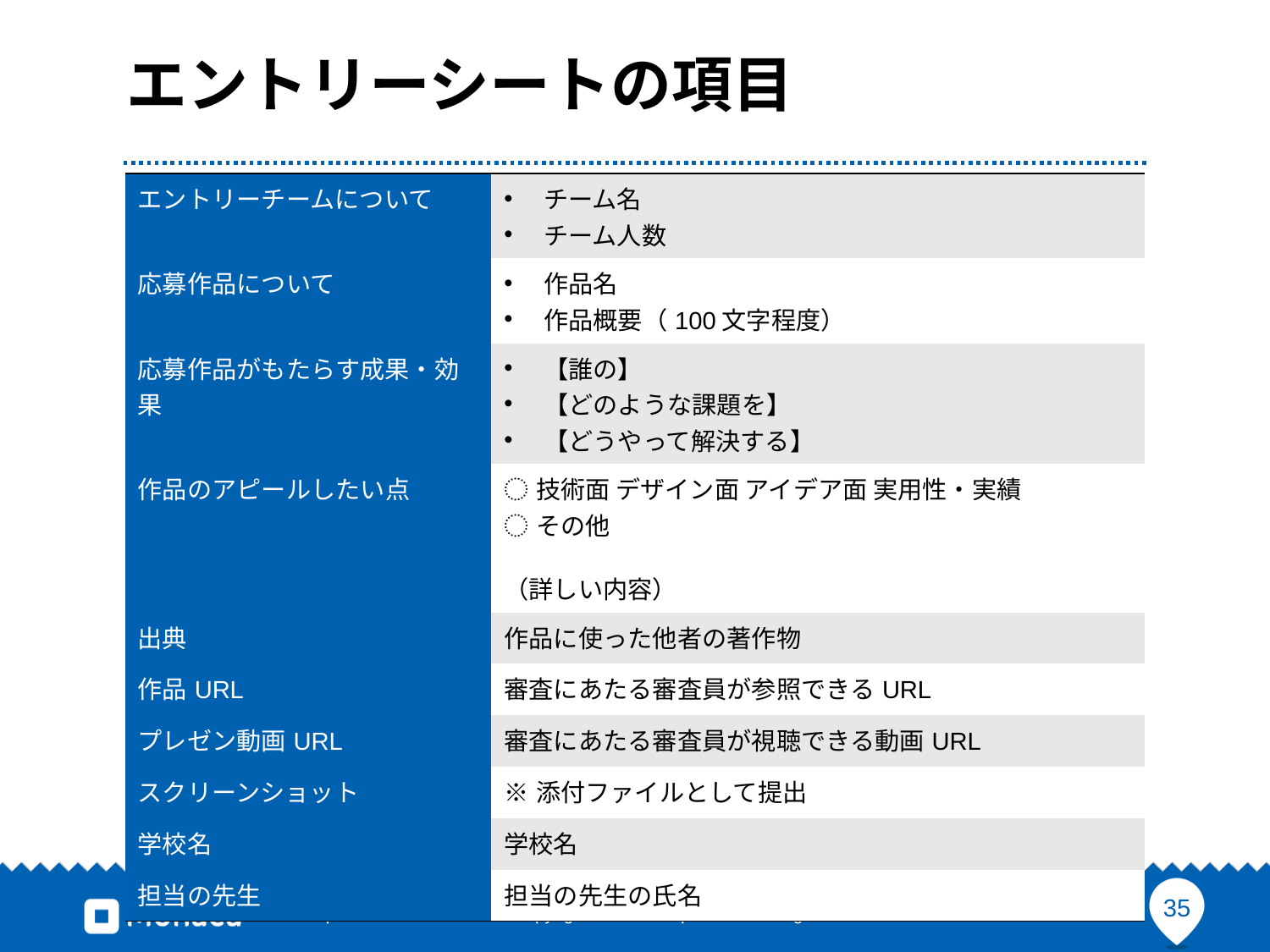

# エントリーシートの項目
| エントリーチームについて | チーム名 チーム人数 |
| --- | --- |
| 応募作品について | 作品名 作品概要（100文字程度） |
| 応募作品がもたらす成果・効果 | 【誰の】 【どのような課題を】 【どうやって解決する】 |
| 作品のアピールしたい点 | ︎技術面 ︎︎デザイン面 ︎︎アイデア面 ︎︎実用性・実績 ︎ ︎その他 （詳しい内容） |
| 出典 | 作品に使った他者の著作物 |
| 作品URL | 審査にあたる審査員が参照できるURL |
| プレゼン動画URL | 審査にあたる審査員が視聴できる動画URL |
| スクリーンショット | ※添付ファイルとして提出 |
| 学校名 | 学校名 |
| 担当の先生 | 担当の先生の氏名 |